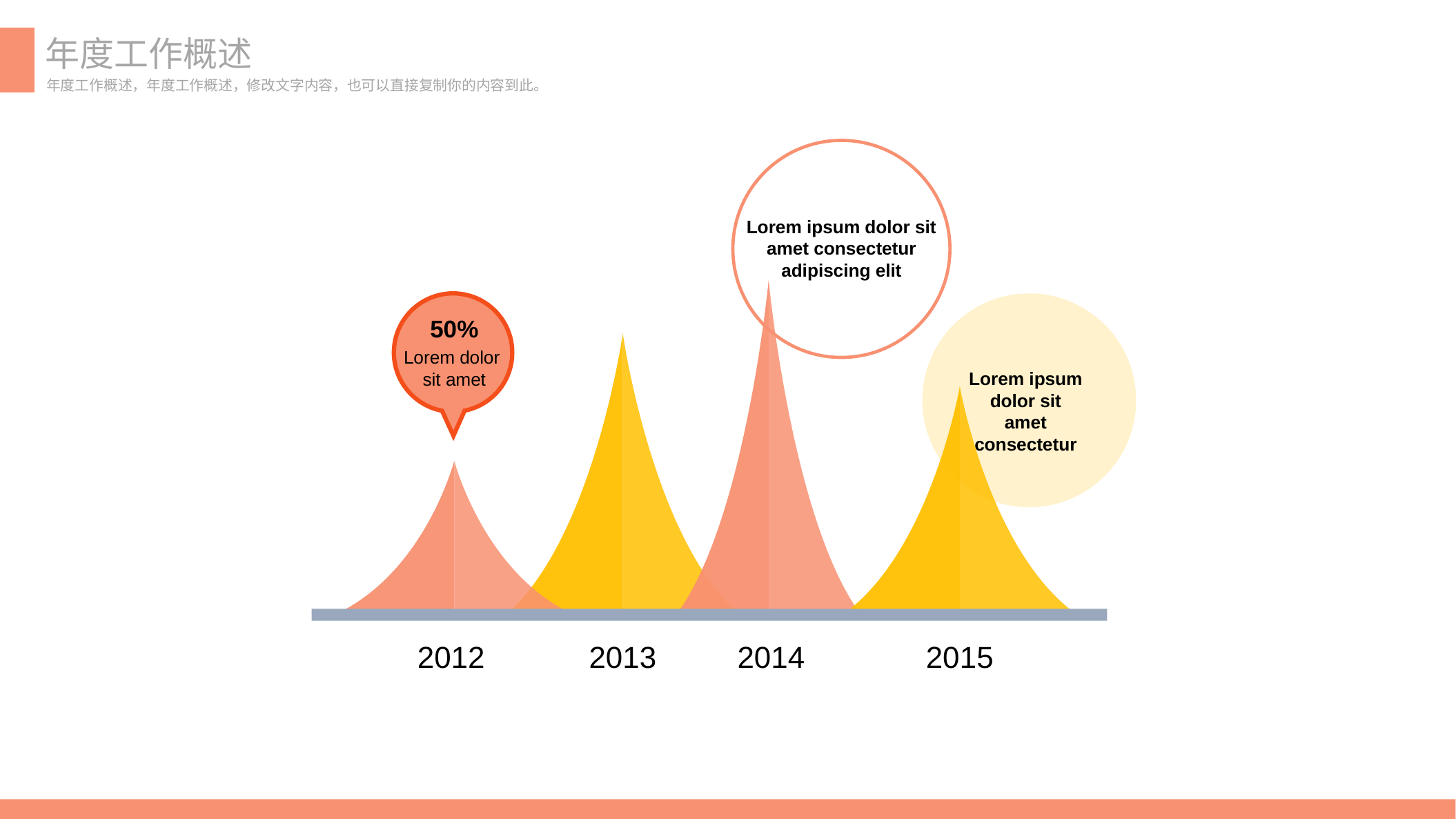

年度工作概述
年度工作概述，年度工作概述，修改文字内容，也可以直接复制你的内容到此。

Lorem ipsum dolor sit amet consectetur adipiscing elit

50%
Lorem dolor
sit amet

Lorem ipsum dolor sit amet consectetur

2012
2013
2014
2015